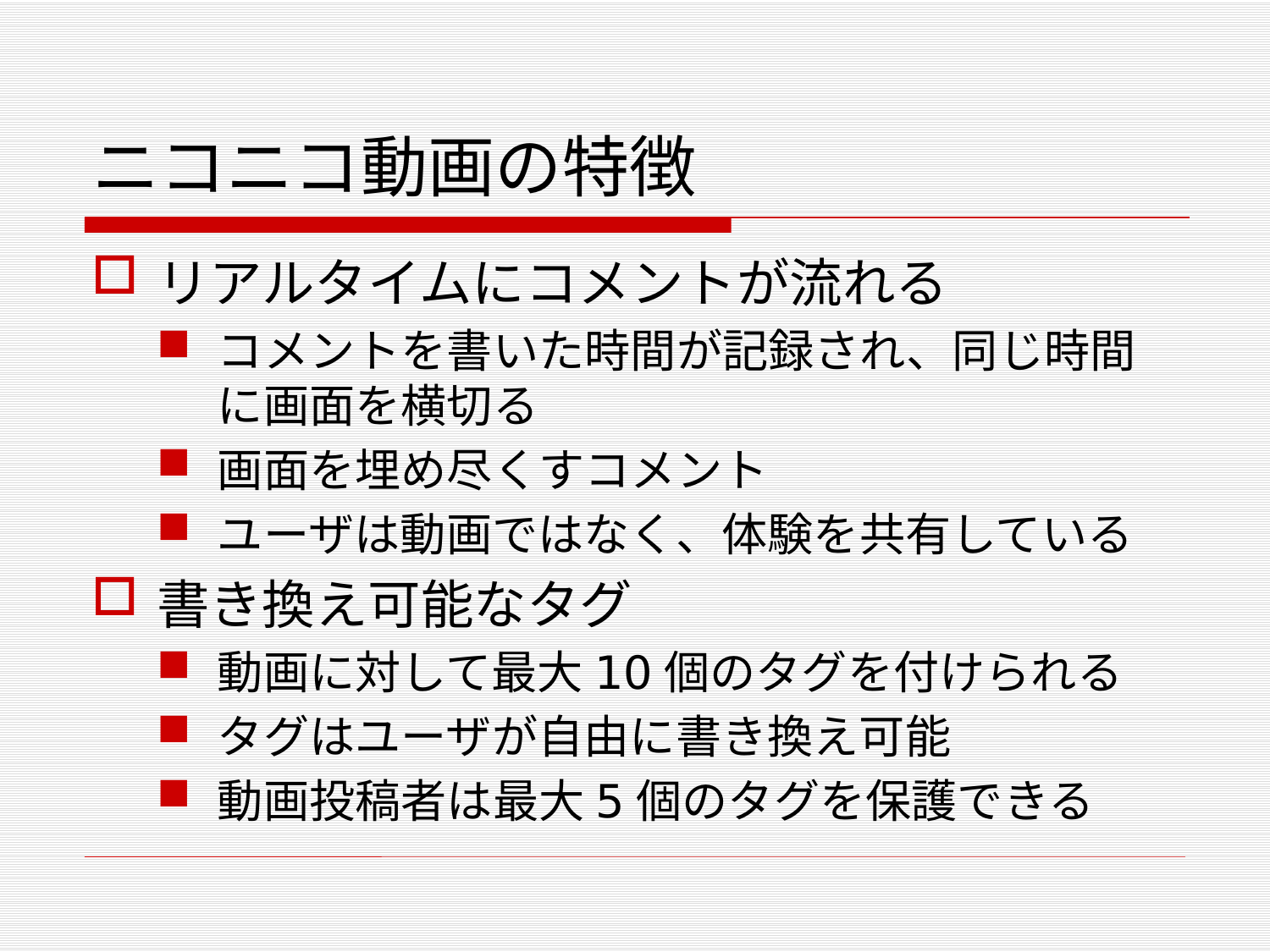

# ニコニコ動画の特徴
リアルタイムにコメントが流れる
コメントを書いた時間が記録され、同じ時間に画面を横切る
画面を埋め尽くすコメント
ユーザは動画ではなく、体験を共有している
書き換え可能なタグ
動画に対して最大10個のタグを付けられる
タグはユーザが自由に書き換え可能
動画投稿者は最大5個のタグを保護できる